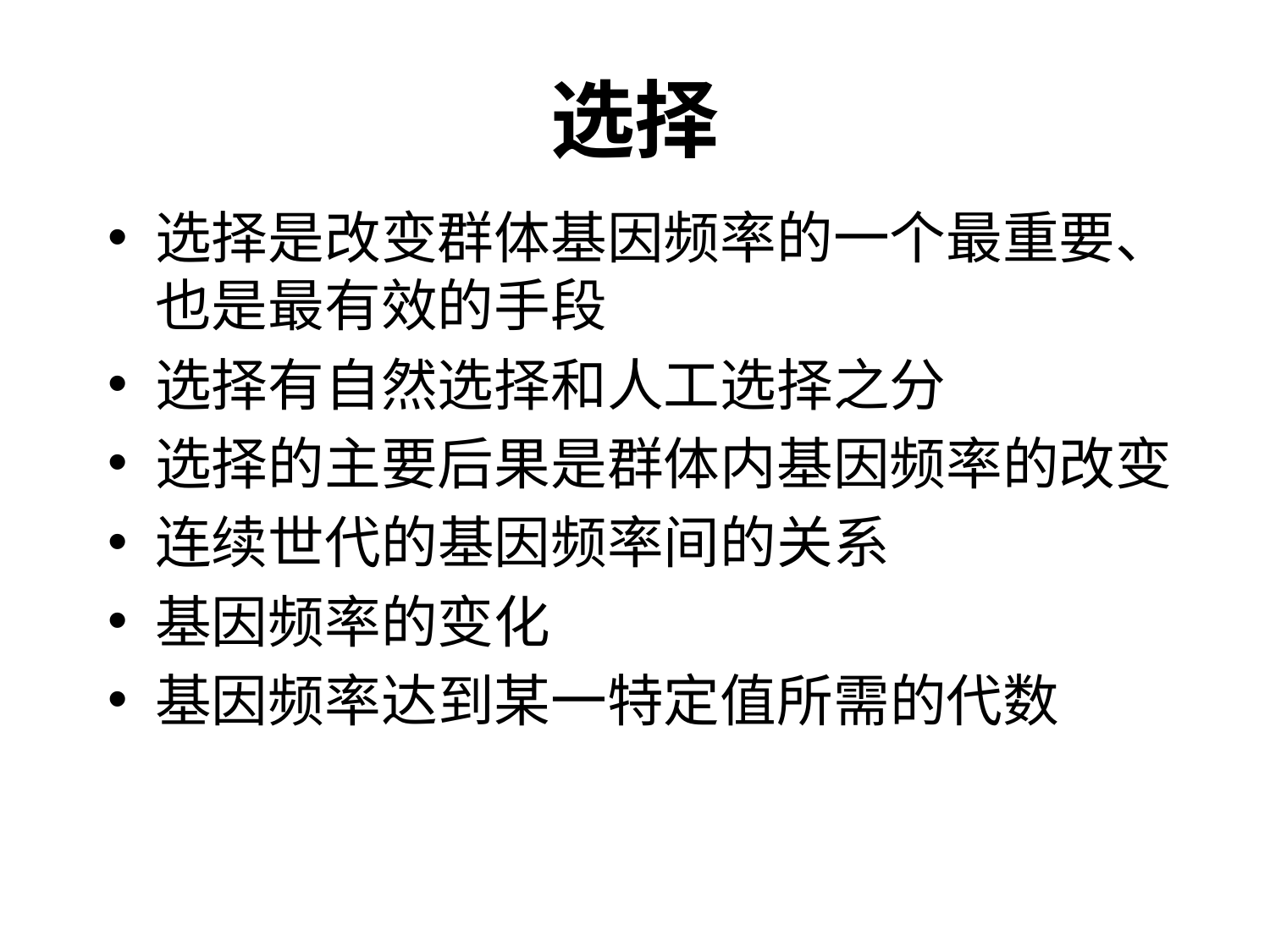

# 选择
选择是改变群体基因频率的一个最重要、也是最有效的手段
选择有自然选择和人工选择之分
选择的主要后果是群体内基因频率的改变
连续世代的基因频率间的关系
基因频率的变化
基因频率达到某一特定值所需的代数